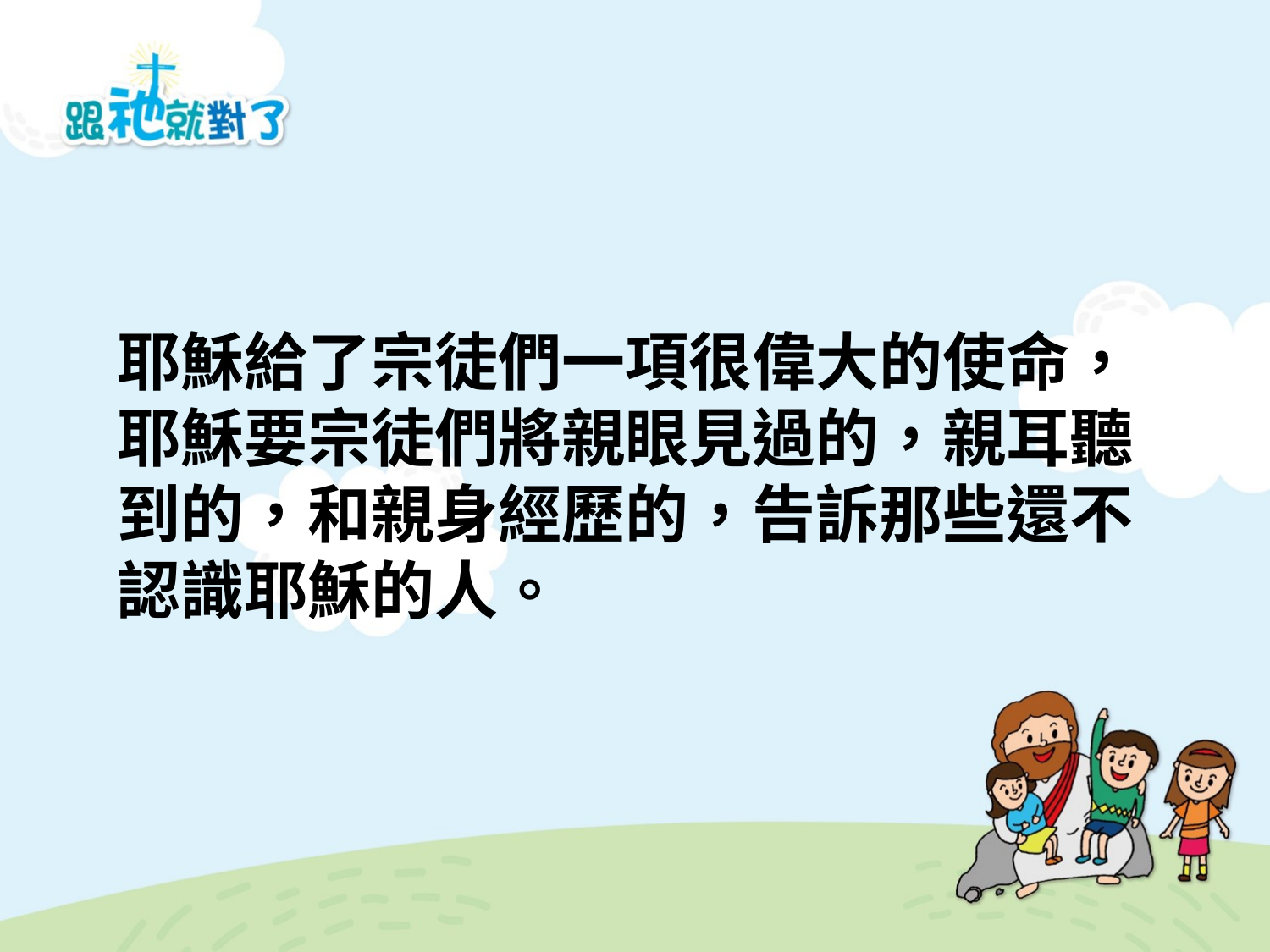

耶穌給了宗徒們一項很偉大的使命，耶穌要宗徒們將親眼見過的，親耳聽到的，和親身經歷的，告訴那些還不認識耶穌的人。